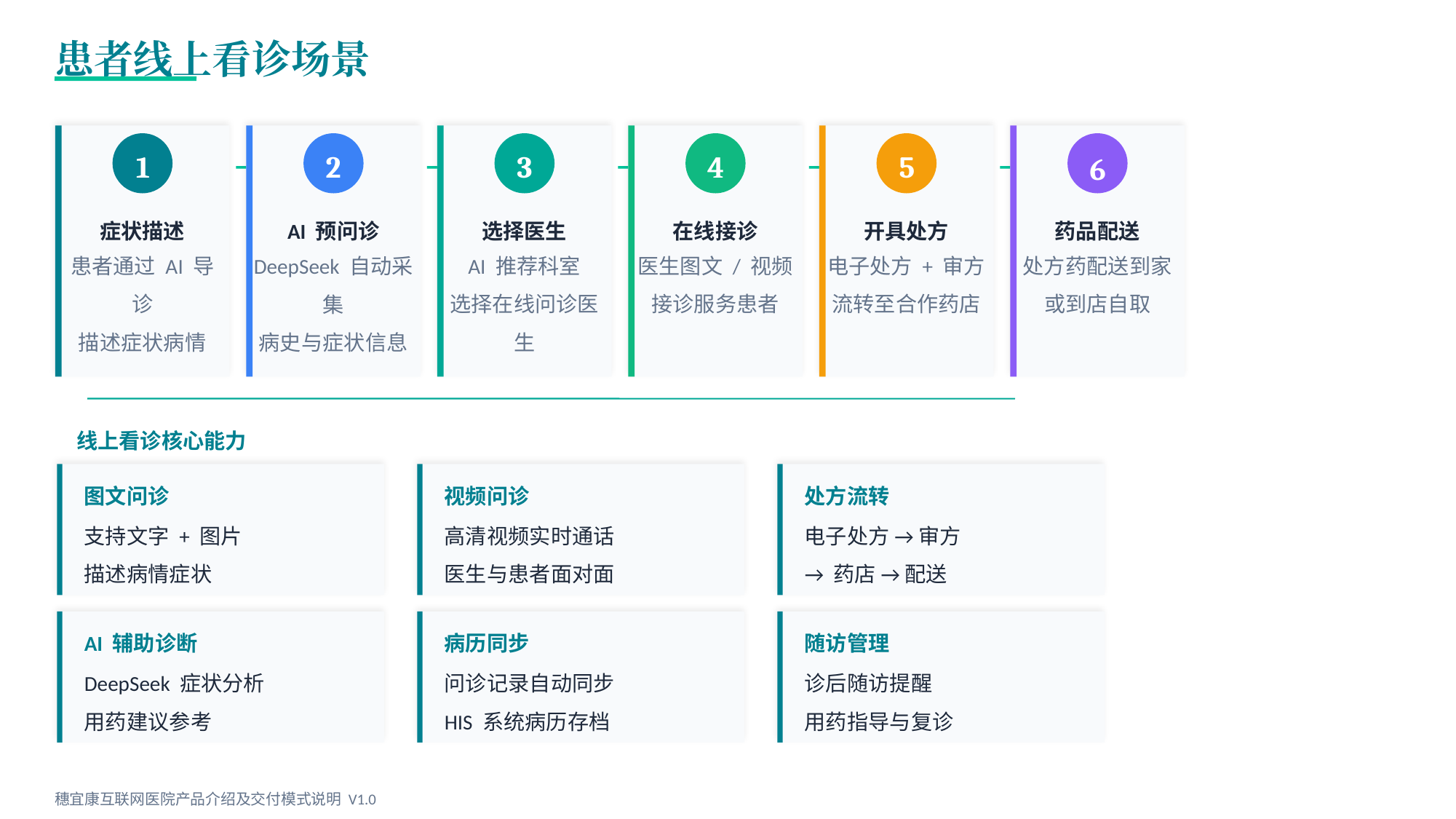

患者线上看诊场景

1
2
3
4
5
6
→
→
→
→
→
AI 预问诊
症状描述
选择医生
在线接诊
开具处方
药品配送
患者通过 AI 导诊
描述症状病情
DeepSeek 自动采集
病史与症状信息
AI 推荐科室
选择在线问诊医生
医生图文 / 视频
接诊服务患者
电子处方 + 审方
流转至合作药店
处方药配送到家
或到店自取

线上看诊核心能力

图文问诊
视频问诊
处方流转
支持文字 + 图片
描述病情症状
高清视频实时通话
医生与患者面对面
电子处方 → 审方
→ 药店 → 配送

AI 辅助诊断
病历同步
随访管理
DeepSeek 症状分析
用药建议参考
问诊记录自动同步
HIS 系统病历存档
诊后随访提醒
用药指导与复诊
穗宜康互联网医院产品介绍及交付模式说明 V1.0